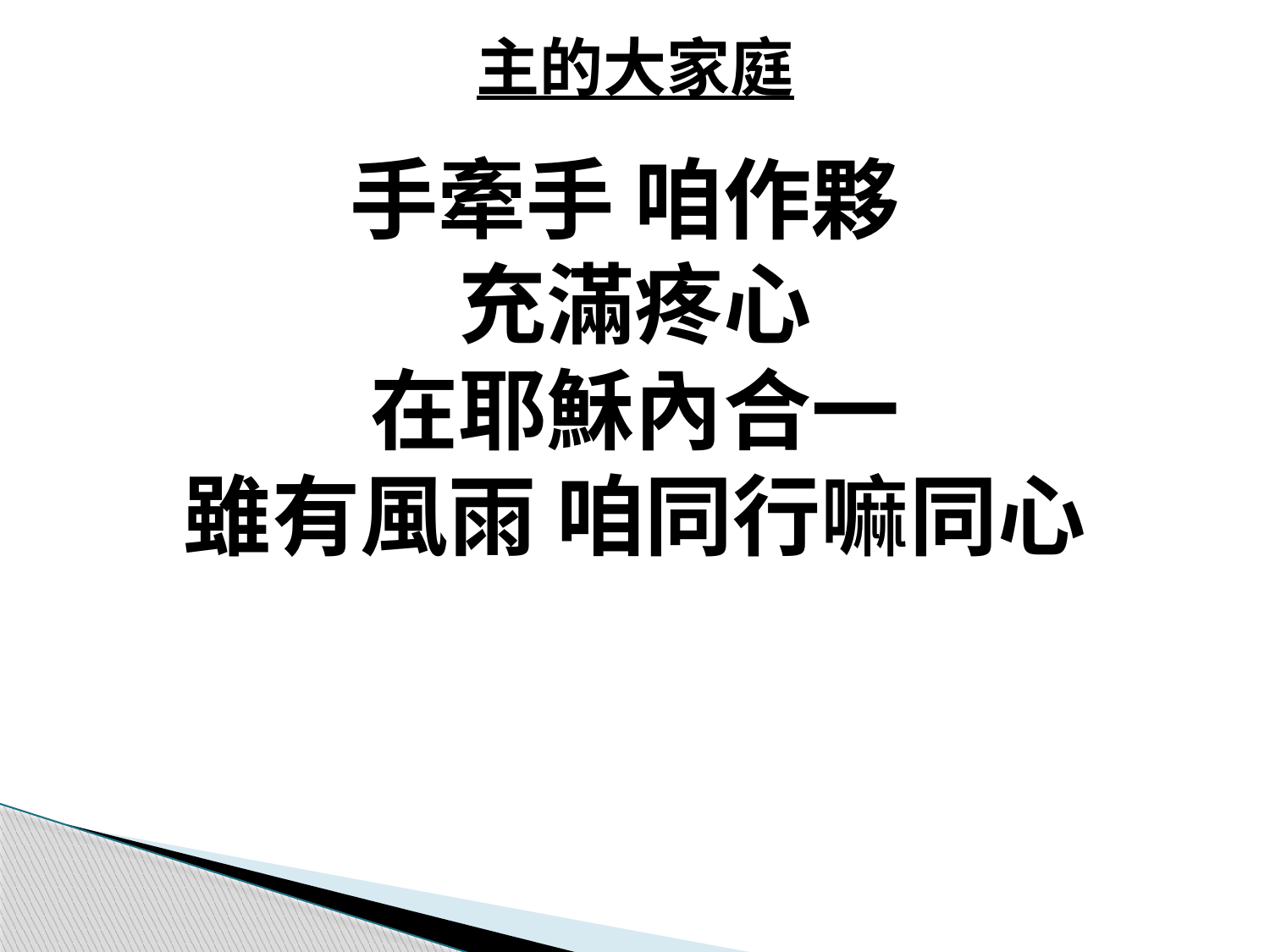

主的大家庭
# 手牽手 咱作夥 充滿疼心 在耶穌內合一 雖有風雨 咱同行嘛同心